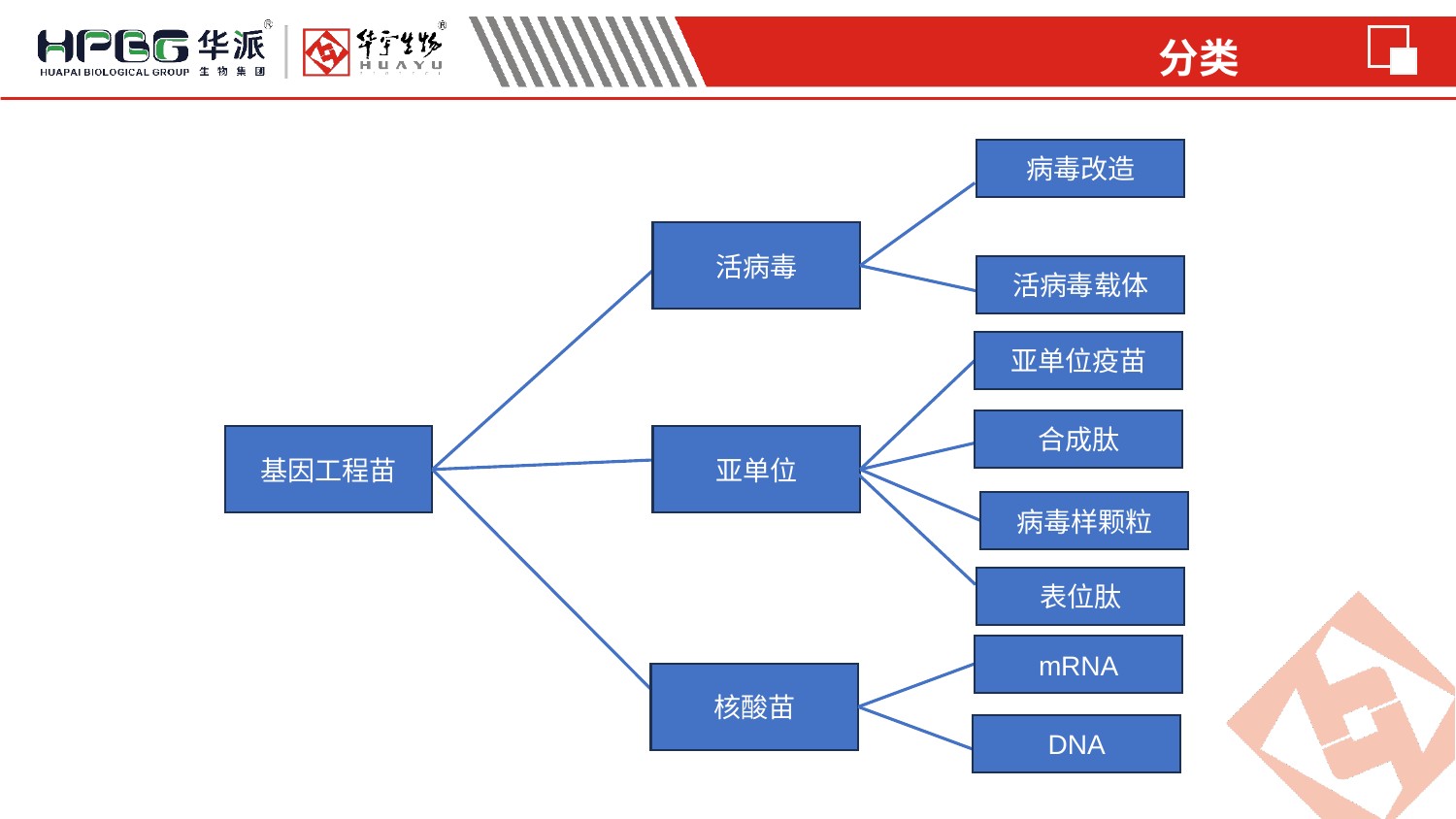

分类
病毒改造
活病毒
活病毒载体
亚单位疫苗
合成肽
基因工程苗
亚单位
病毒样颗粒
表位肽
mRNA
核酸苗
DNA